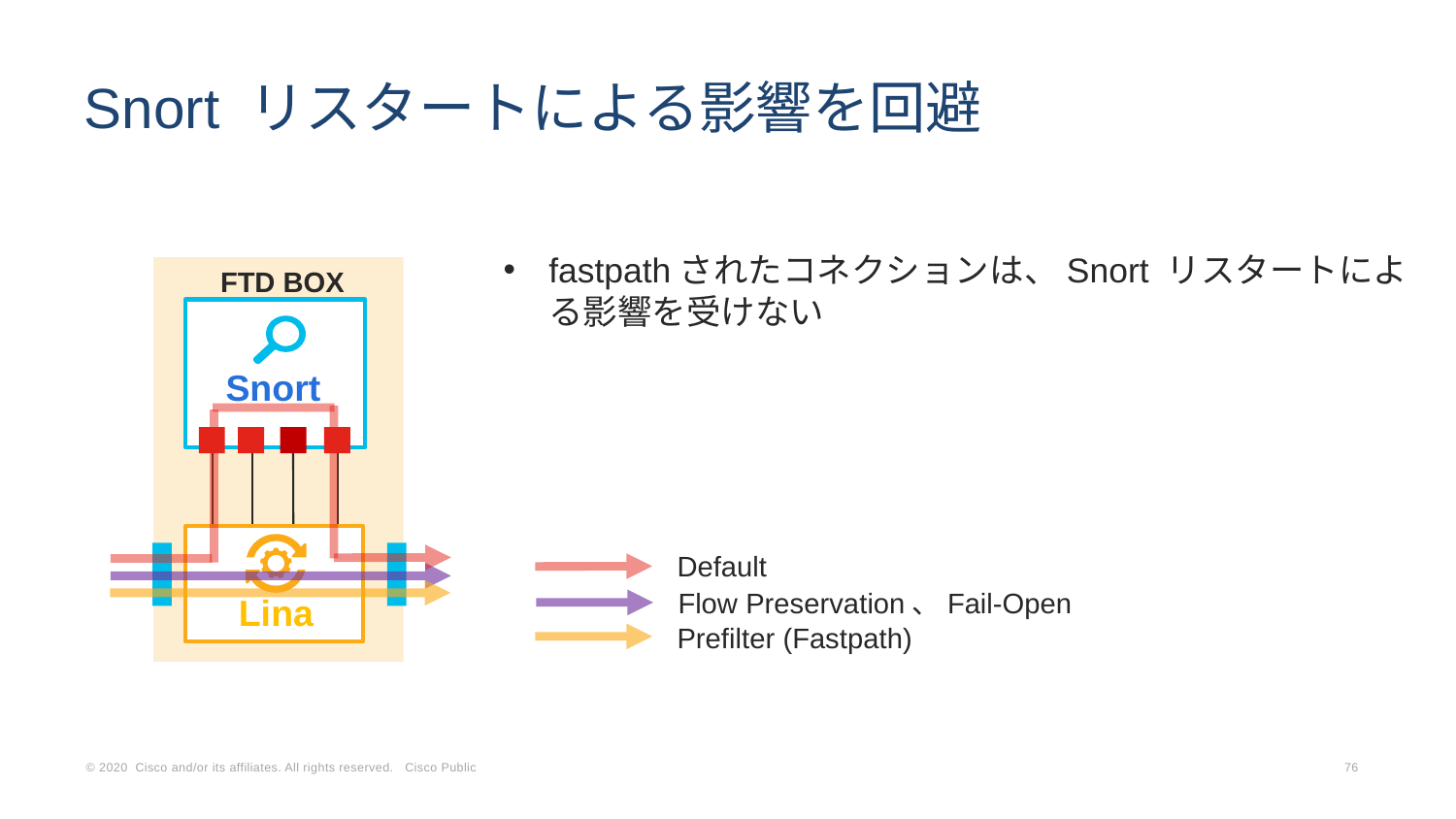

# Snort リスタートによる影響を回避
fastpathされたコネクションは、Snort リスタートによる影響を受けない

FTD BOX

Snort

Default

Flow Preservation、Fail-Open
Lina
Prefilter (Fastpath)